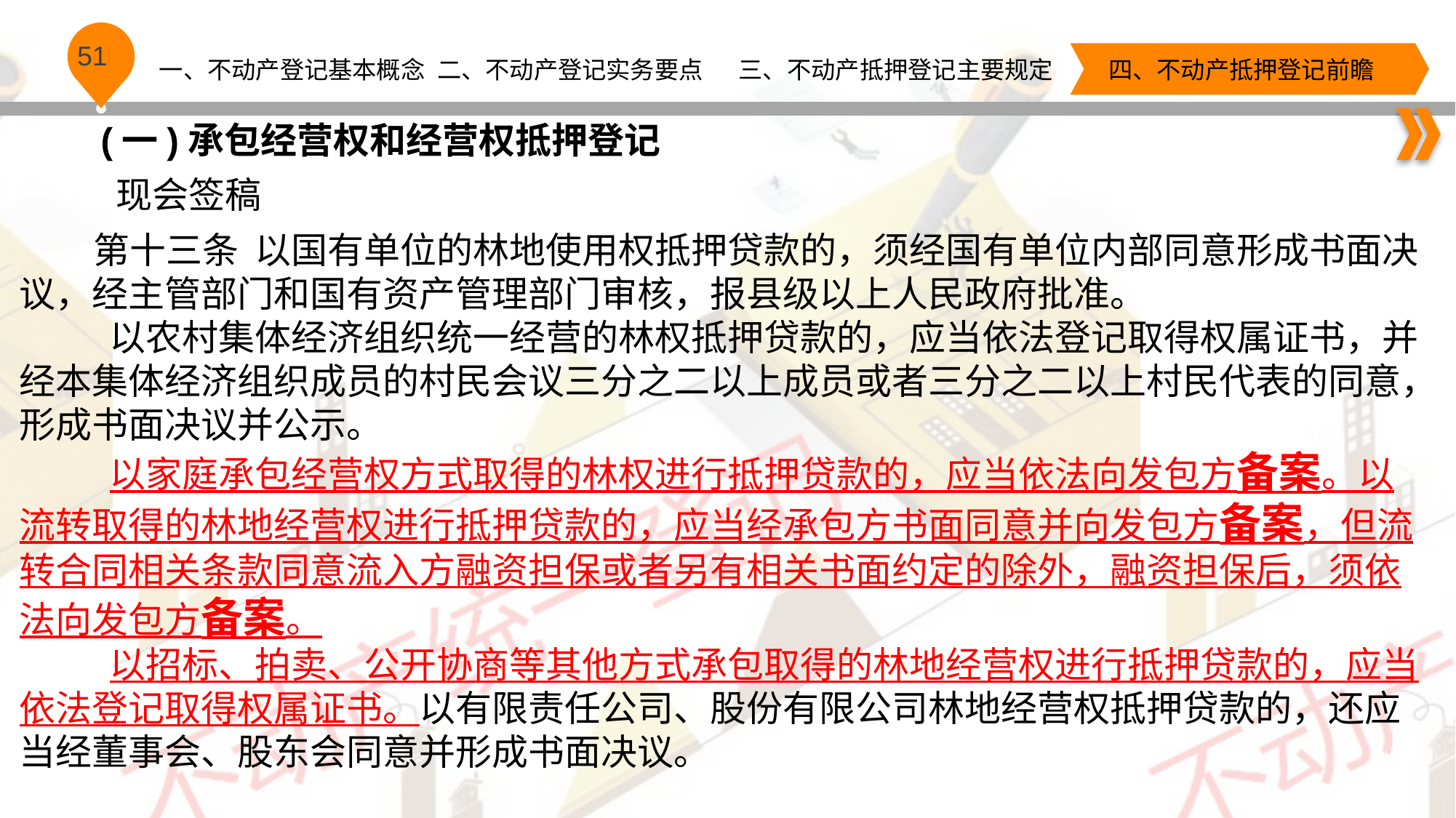

(一)承包经营权和经营权抵押登记
现会签稿
  第十三条  以国有单位的林地使用权抵押贷款的，须经国有单位内部同意形成书面决议，经主管部门和国有资产管理部门审核，报县级以上人民政府批准。
    以农村集体经济组织统一经营的林权抵押贷款的，应当依法登记取得权属证书，并经本集体经济组织成员的村民会议三分之二以上成员或者三分之二以上村民代表的同意，形成书面决议并公示。
    以家庭承包经营权方式取得的林权进行抵押贷款的，应当依法向发包方备案。以流转取得的林地经营权进行抵押贷款的，应当经承包方书面同意并向发包方备案，但流转合同相关条款同意流入方融资担保或者另有相关书面约定的除外，融资担保后，须依法向发包方备案。
    以招标、拍卖、公开协商等其他方式承包取得的林地经营权进行抵押贷款的，应当依法登记取得权属证书。以有限责任公司、股份有限公司林地经营权抵押贷款的，还应当经董事会、股东会同意并形成书面决议。